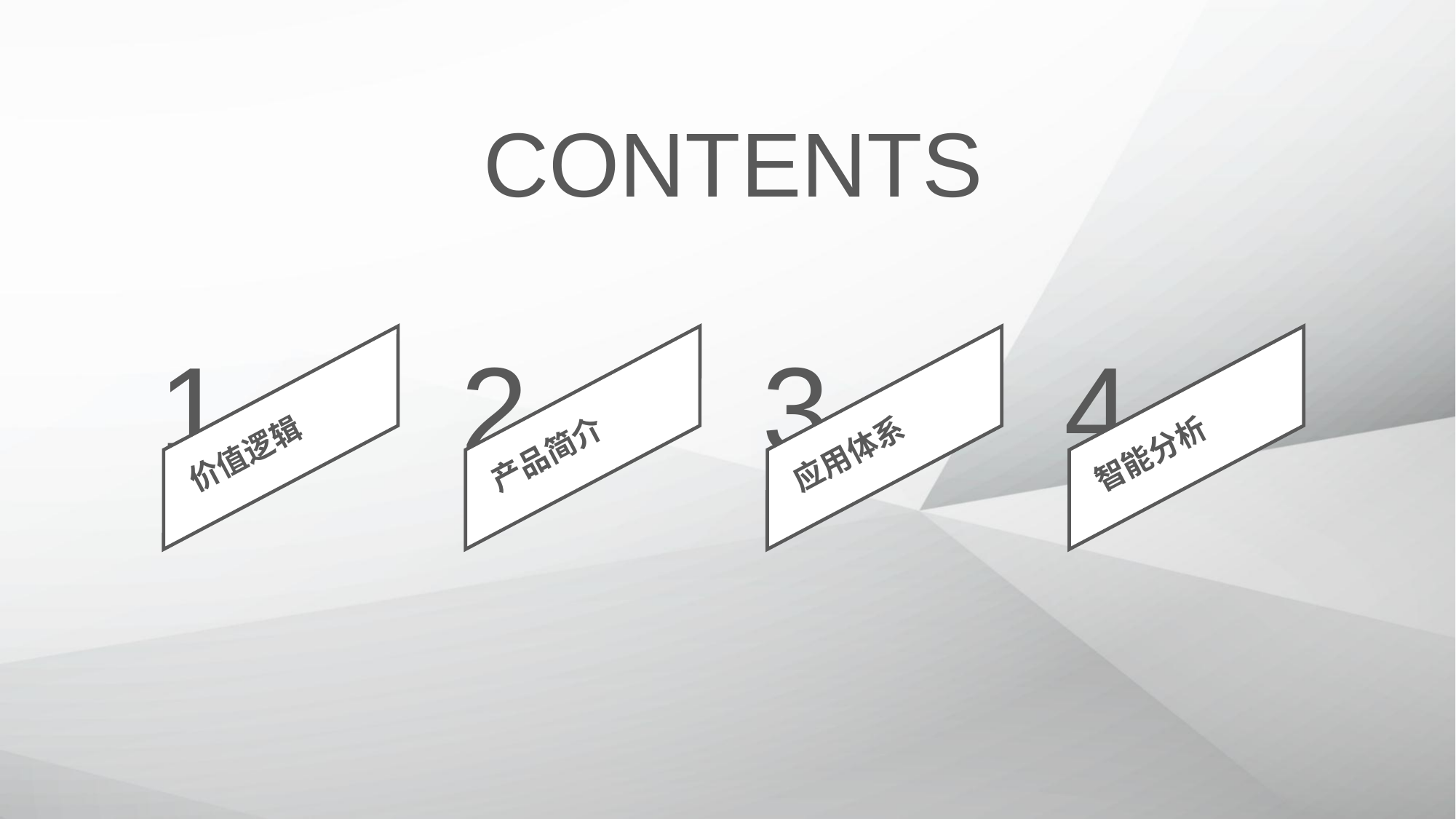

CONTENTS
1

价值逻辑
2

产品简介
3

应用体系
4

智能分析